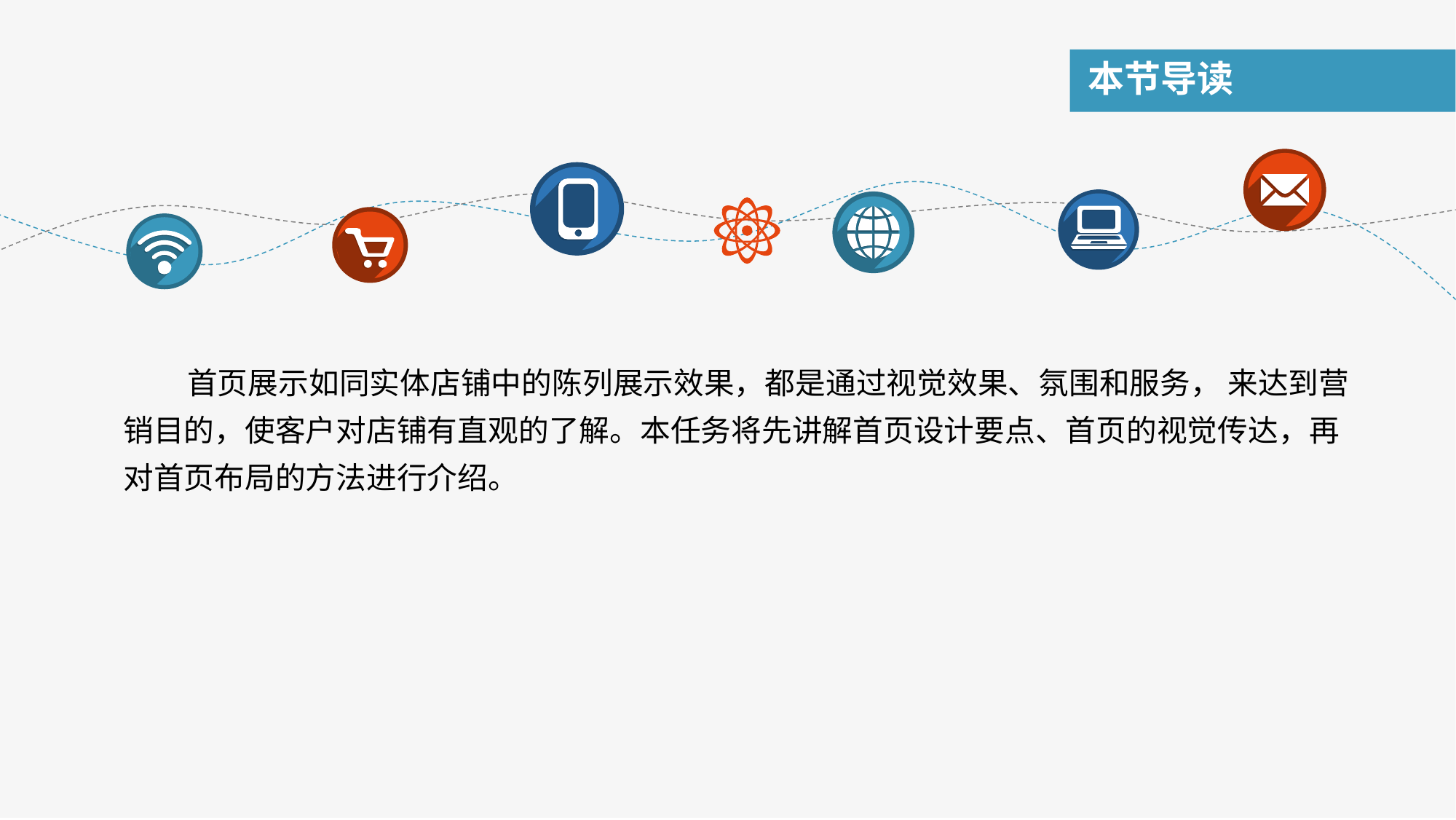

本节导读

首页展示如同实体店铺中的陈列展示效果，都是通过视觉效果、氛围和服务， 来达到营销目的，使客户对店铺有直观的了解。本任务将先讲解首页设计要点、首页的视觉传达，再对首页布局的方法进行介绍。